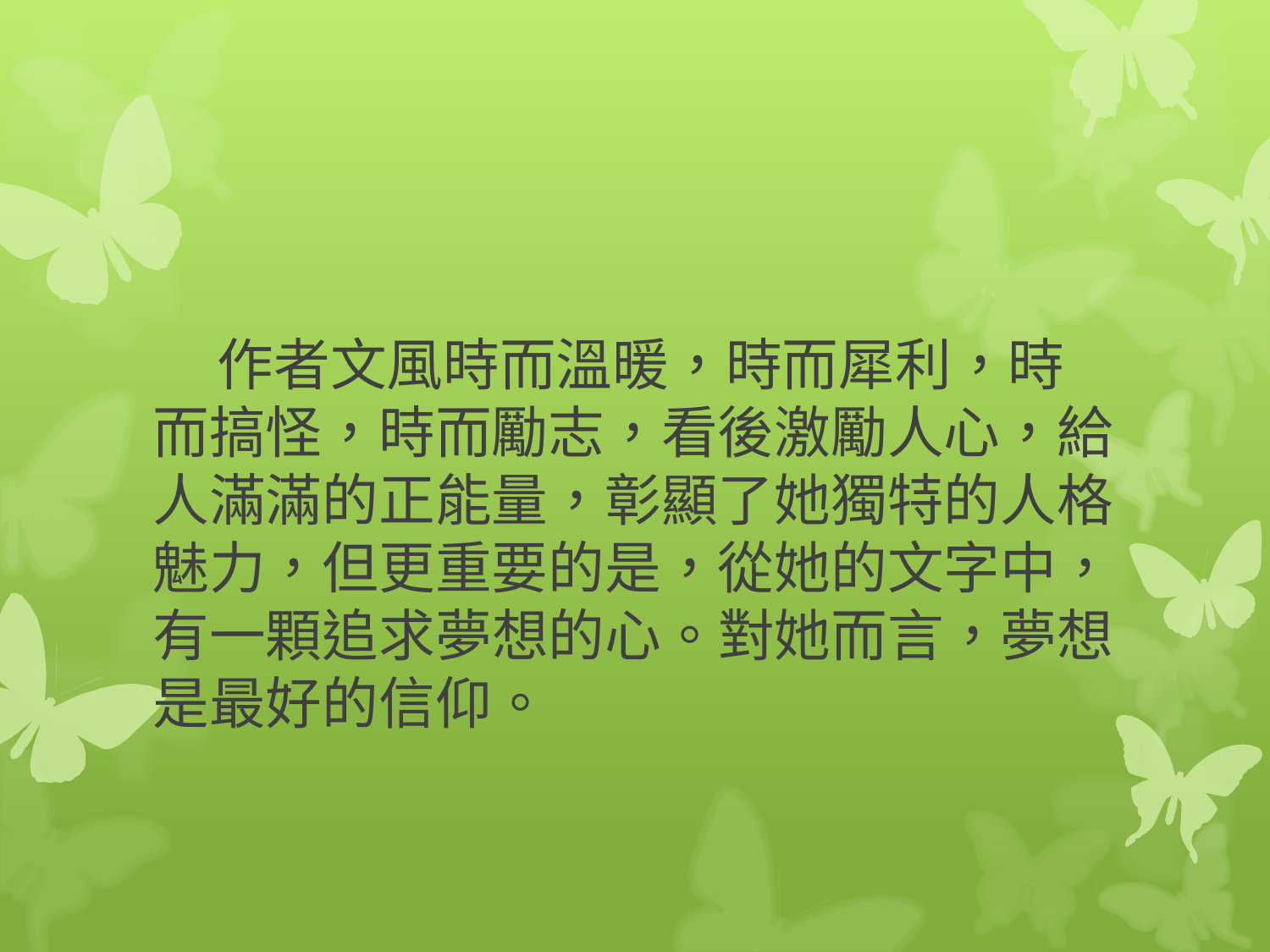

#
    作者文風時而溫暖，時而犀利，時而搞怪，時而勵志，看後激勵人心，給人滿滿的正能量，彰顯了她獨特的人格魅力，但更重要的是，從她的文字中，有一顆追求夢想的心。對她而言，夢想是最好的信仰。